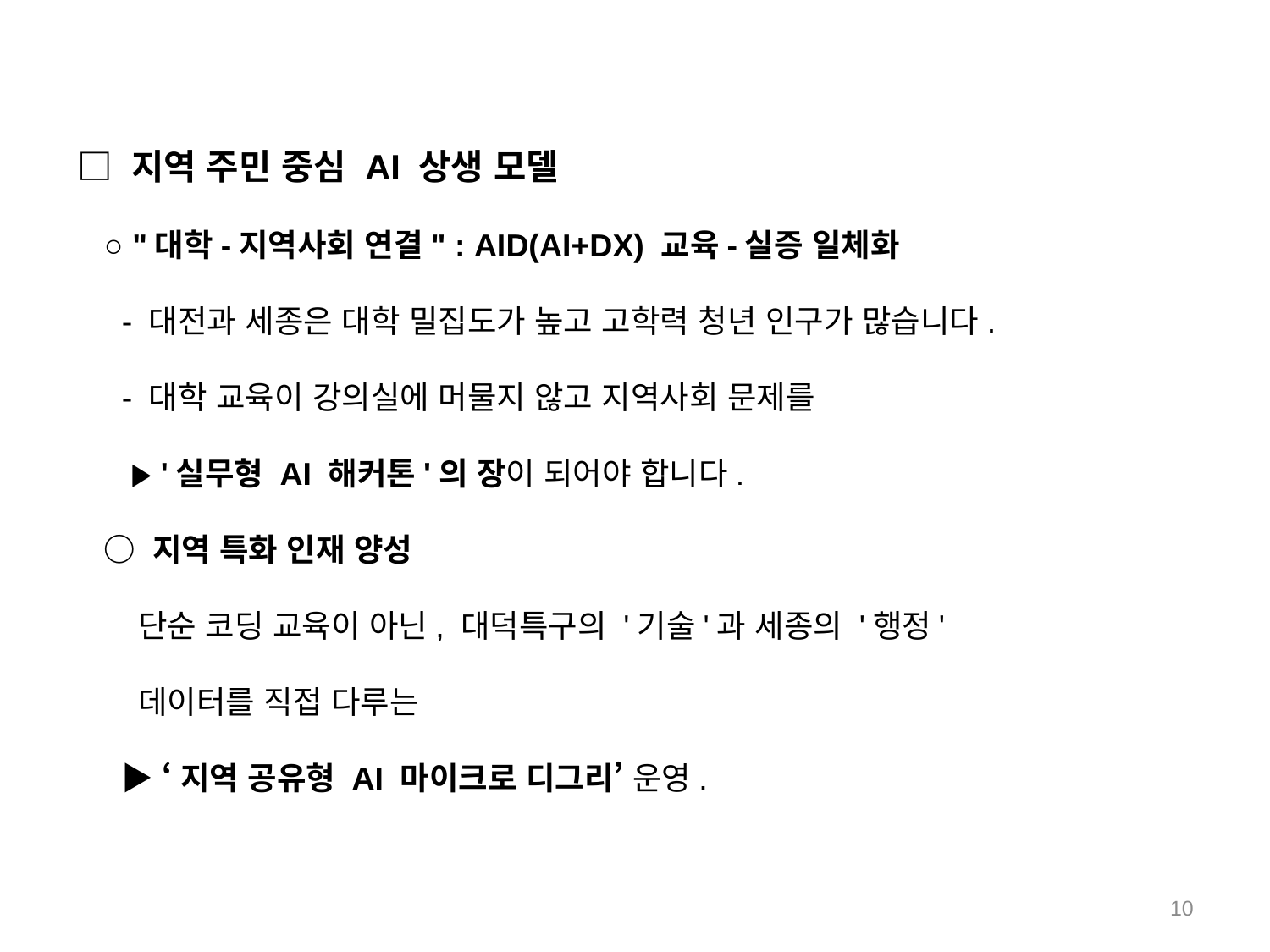

□ 지역 주민 중심 AI 상생 모델
   ○ "대학-지역사회 연결" : AID(AI+DX) 교육-실증 일체화
     - 대전과 세종은 대학 밀집도가 높고 고학력 청년 인구가 많습니다.
     - 대학 교육이 강의실에 머물지 않고 지역사회 문제를
      ▶ '실무형 AI 해커톤'의 장이 되어야 합니다.
   ○ 지역 특화 인재 양성
      단순 코딩 교육이 아닌, 대덕특구의 '기술'과 세종의 '행정'
      데이터를 직접 다루는
     ▶ ‘지역 공유형 AI 마이크로 디그리’ 운영.
10